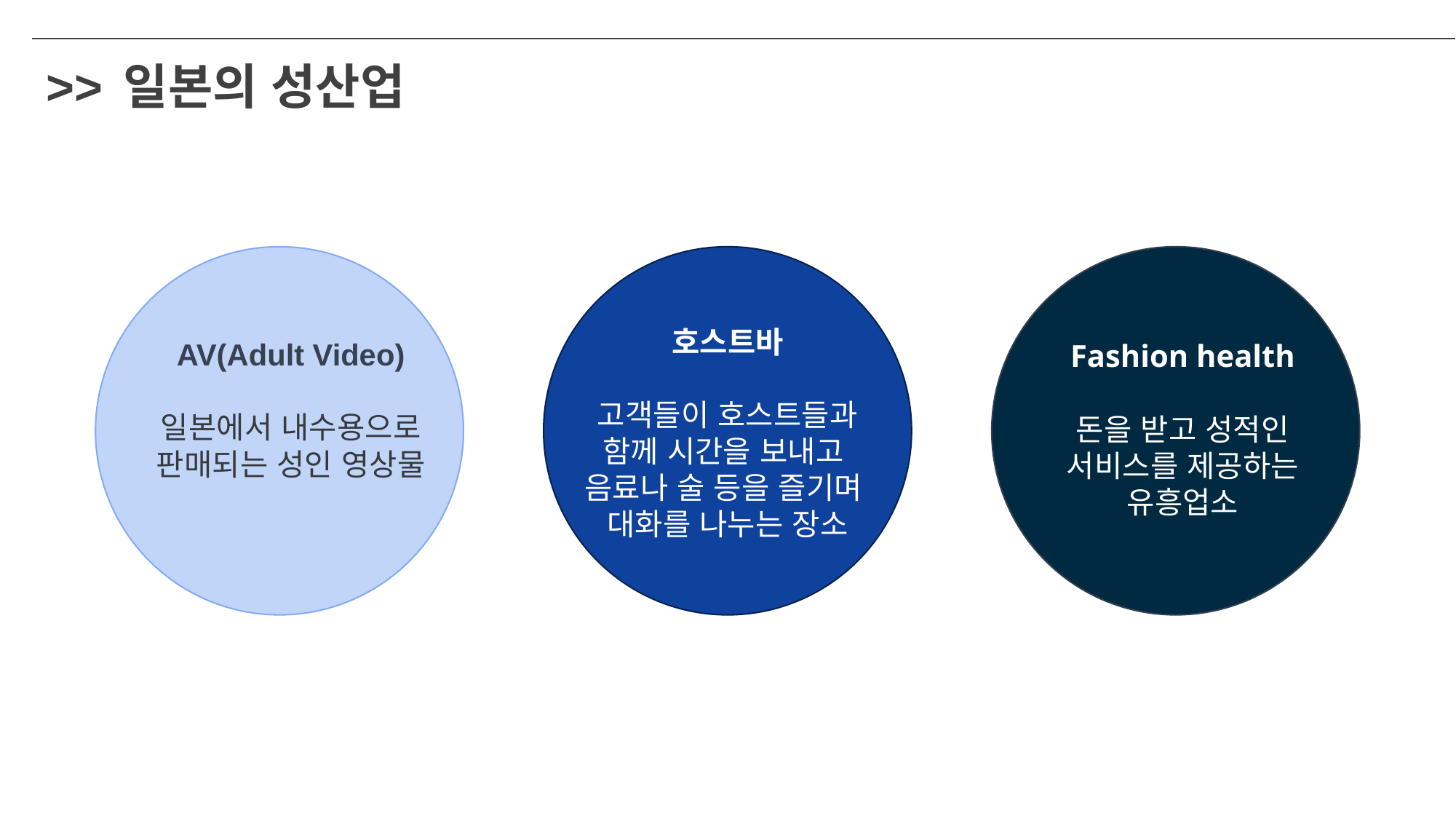

>>
일본의 성산업

호스트바

고객들이 호스트들과 함께 시간을 보내고
음료나 술 등을 즐기며
대화를 나누는 장소

AV(Adult Video)

일본에서 내수용으로 판매되는 성인 영상물
Fashion health

돈을 받고 성적인 서비스를 제공하는 유흥업소